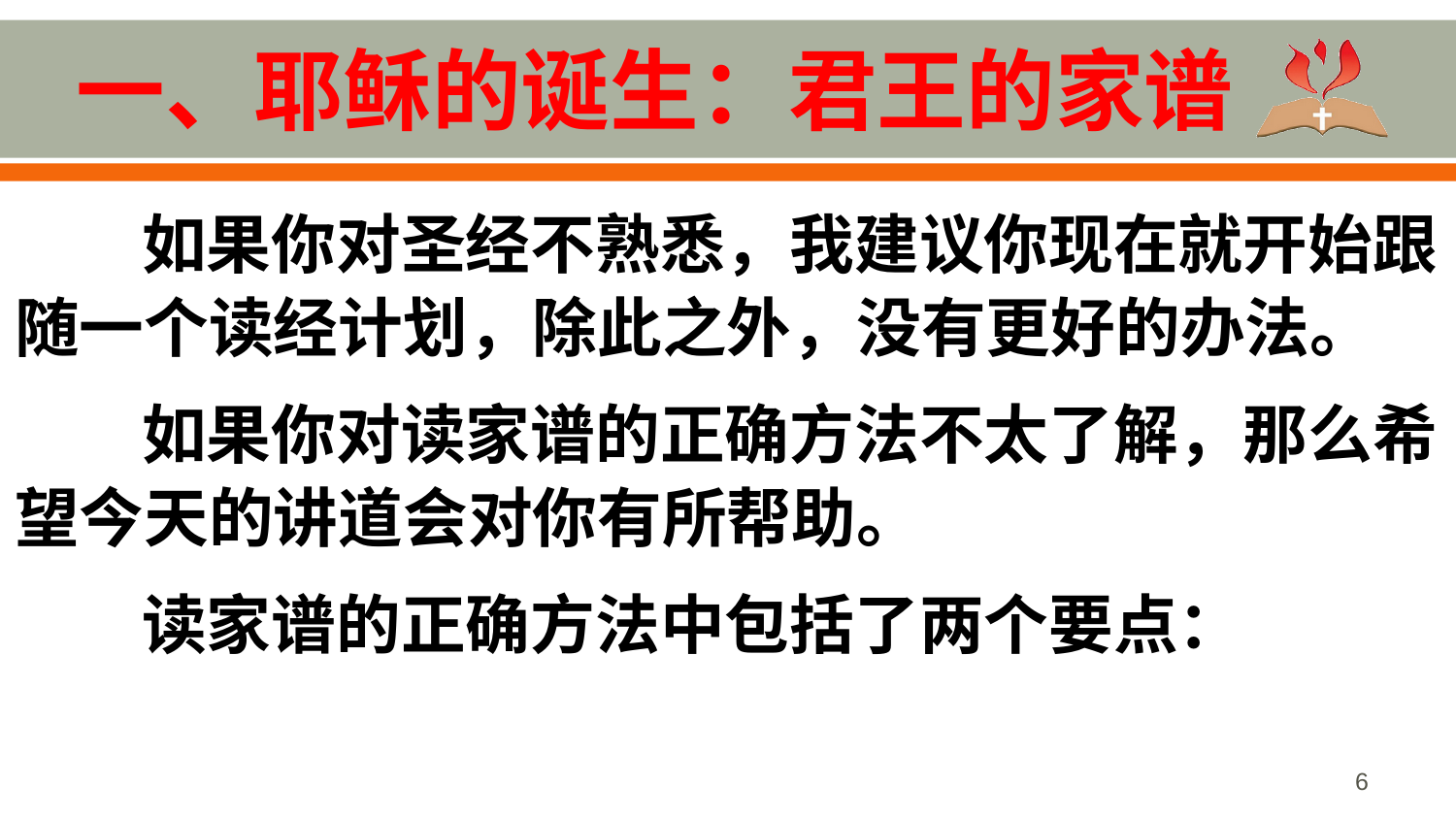

# 一、耶稣的诞生：君王的家谱
如果你对圣经不熟悉，我建议你现在就开始跟随一个读经计划，除此之外，没有更好的办法。
如果你对读家谱的正确方法不太了解，那么希望今天的讲道会对你有所帮助。
读家谱的正确方法中包括了两个要点：

6